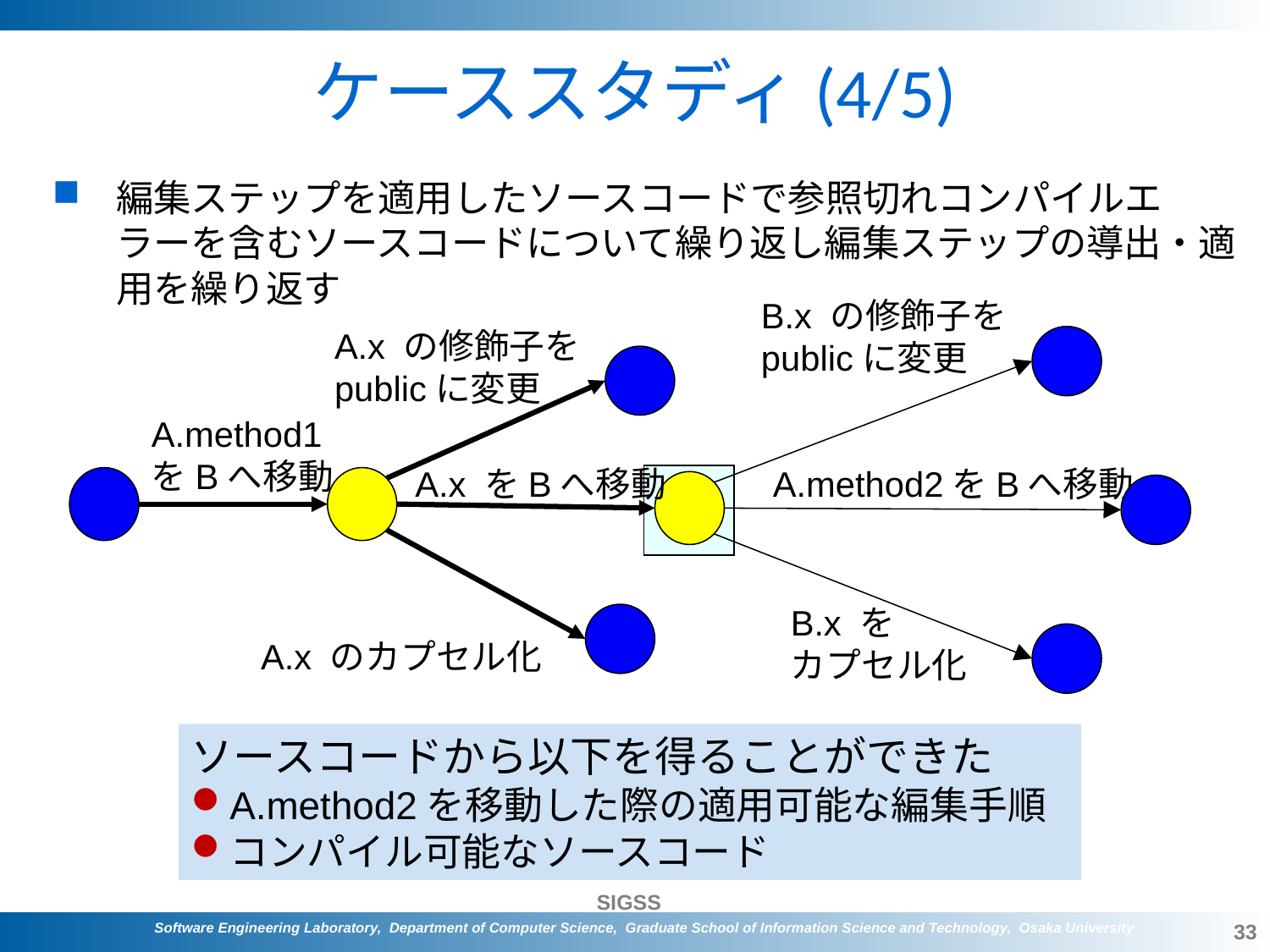

# ケーススタディ(4/5)
編集ステップを適用したソースコードで参照切れコンパイルエラーを含むソースコードについて繰り返し編集ステップの導出・適用を繰り返す
B.x の修飾子を
publicに変更
A.x の修飾子を
publicに変更

A.method1をBへ移動
A.x をBへ移動
A.method2をBへ移動

B.x を
カプセル化

A.x のカプセル化
ソースコードから以下を得ることができた
A.method2を移動した際の適用可能な編集手順
コンパイル可能なソースコード

33
Software Engineering Laboratory,  Department of Computer Science,  Graduate School of Information Science and Technology,  Osaka University